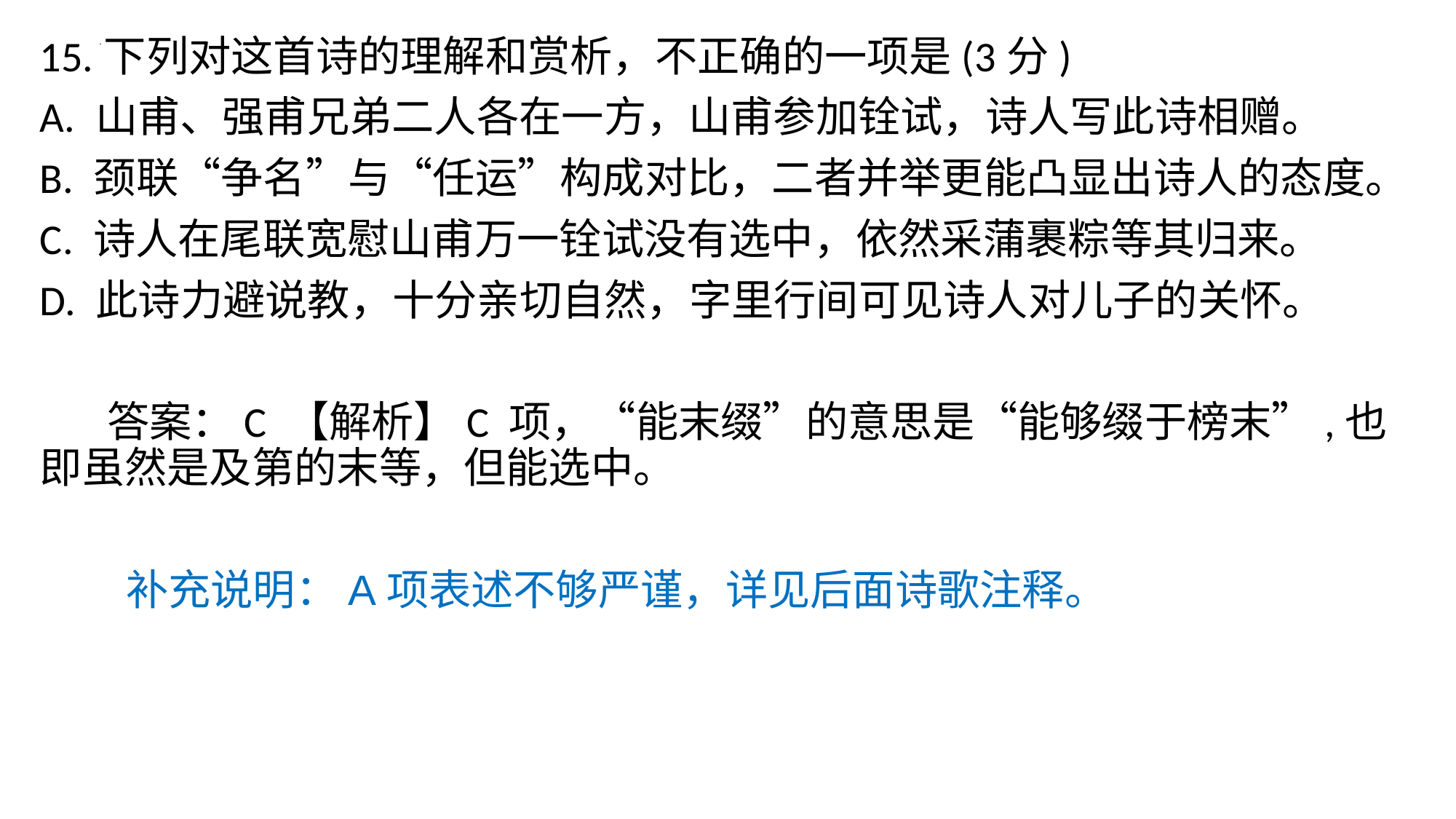

15.下列对这首诗的理解和赏析，不正确的一项是(3分)
A. 山甫、强甫兄弟二人各在一方，山甫参加铨试，诗人写此诗相赠。
B. 颈联“争名”与“任运”构成对比，二者并举更能凸显出诗人的态度。
C. 诗人在尾联宽慰山甫万一铨试没有选中，依然采蒲裹粽等其归来。
D. 此诗力避说教，十分亲切自然，字里行间可见诗人对儿子的关怀。

      答案：C 【解析】C 项，“能末缀”的意思是“能够缀于榜末”,也即虽然是及第的末等，但能选中。

        补充说明：A项表述不够严谨，详见后面诗歌注释。